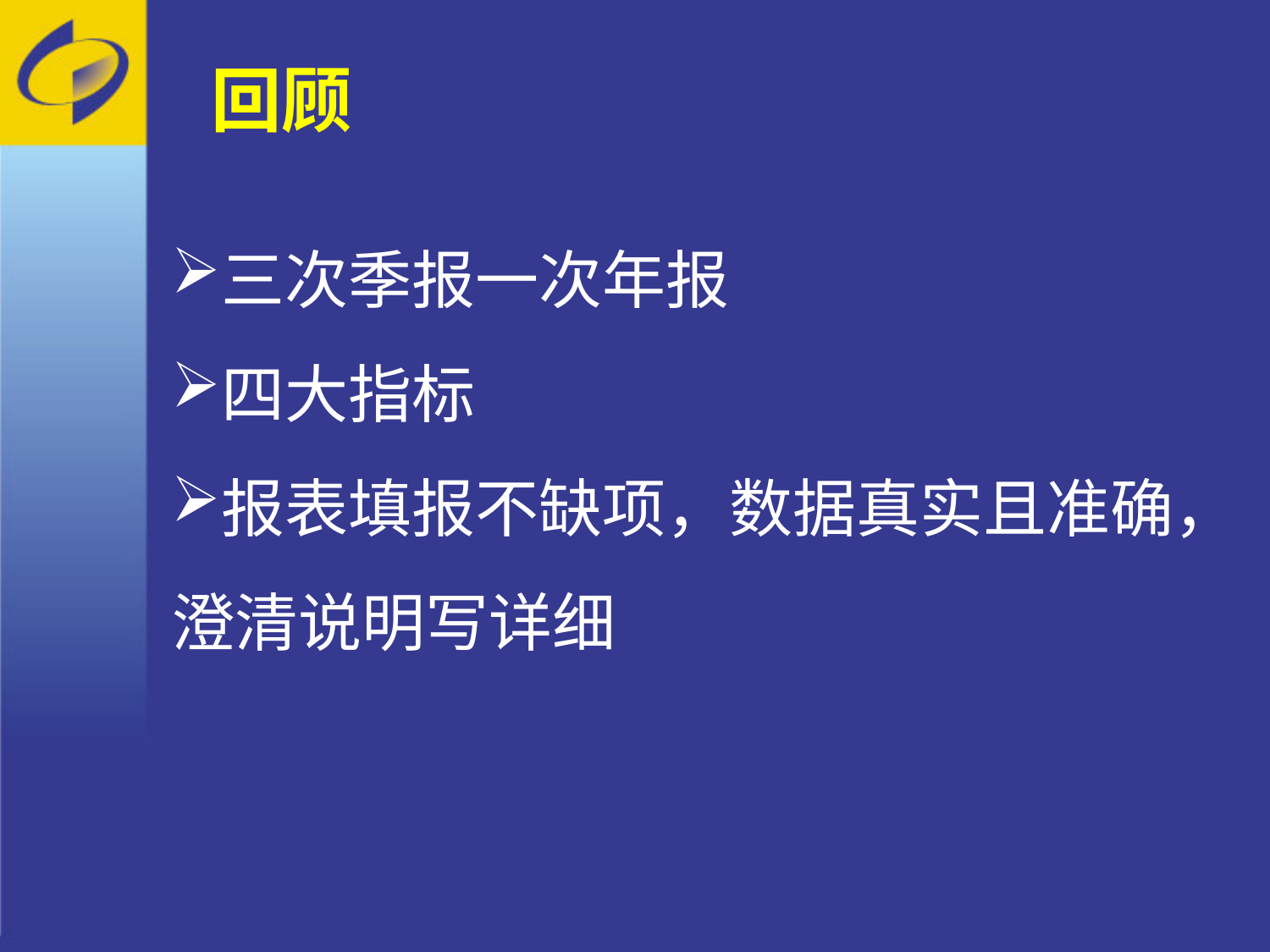

回顾
三次季报一次年报
四大指标
报表填报不缺项，数据真实且准确，澄清说明写详细